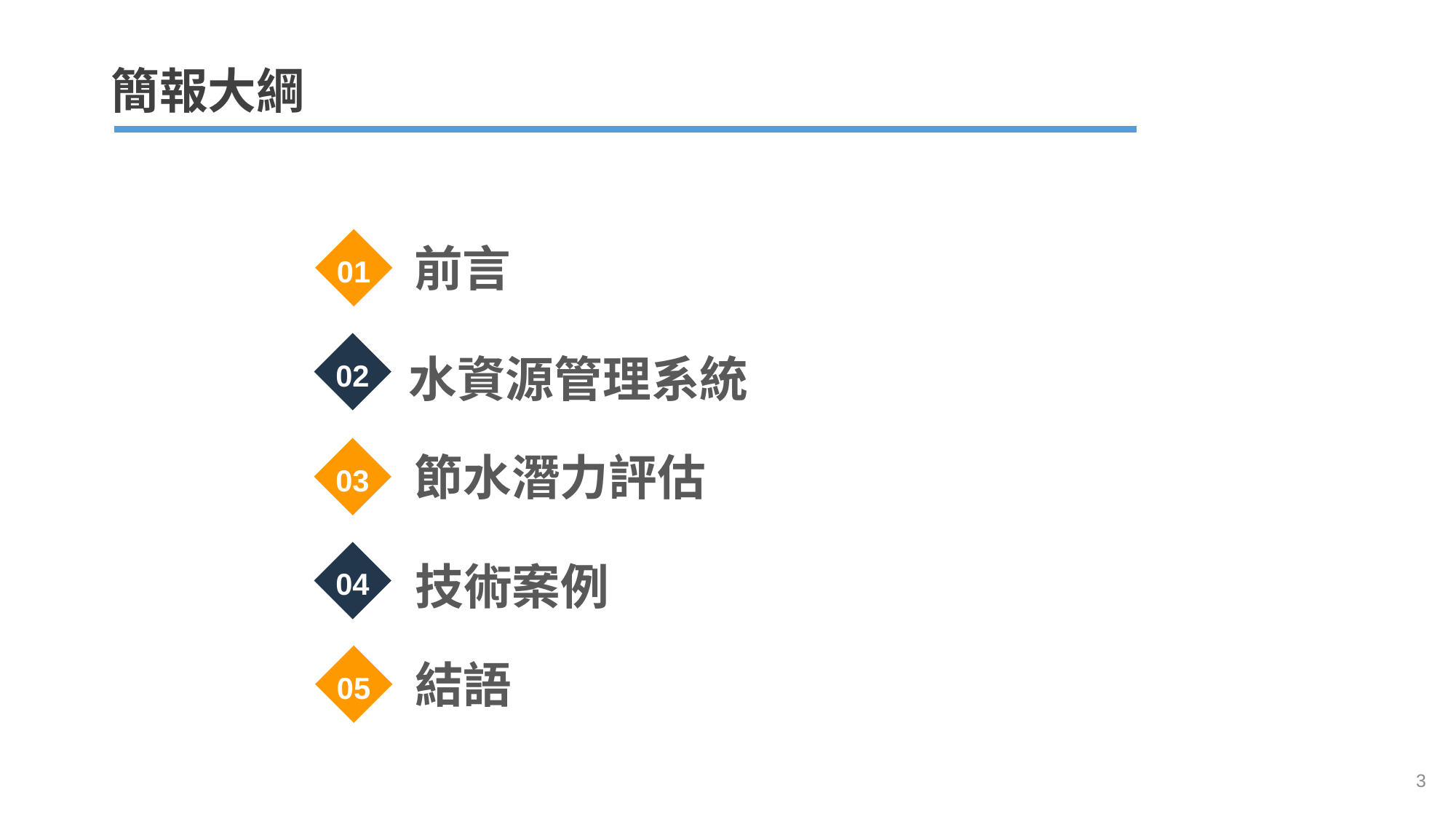

# 簡報大綱

前言
01

水資源管理系統
02

節水潛力評估
03

技術案例
04

結語
05
3